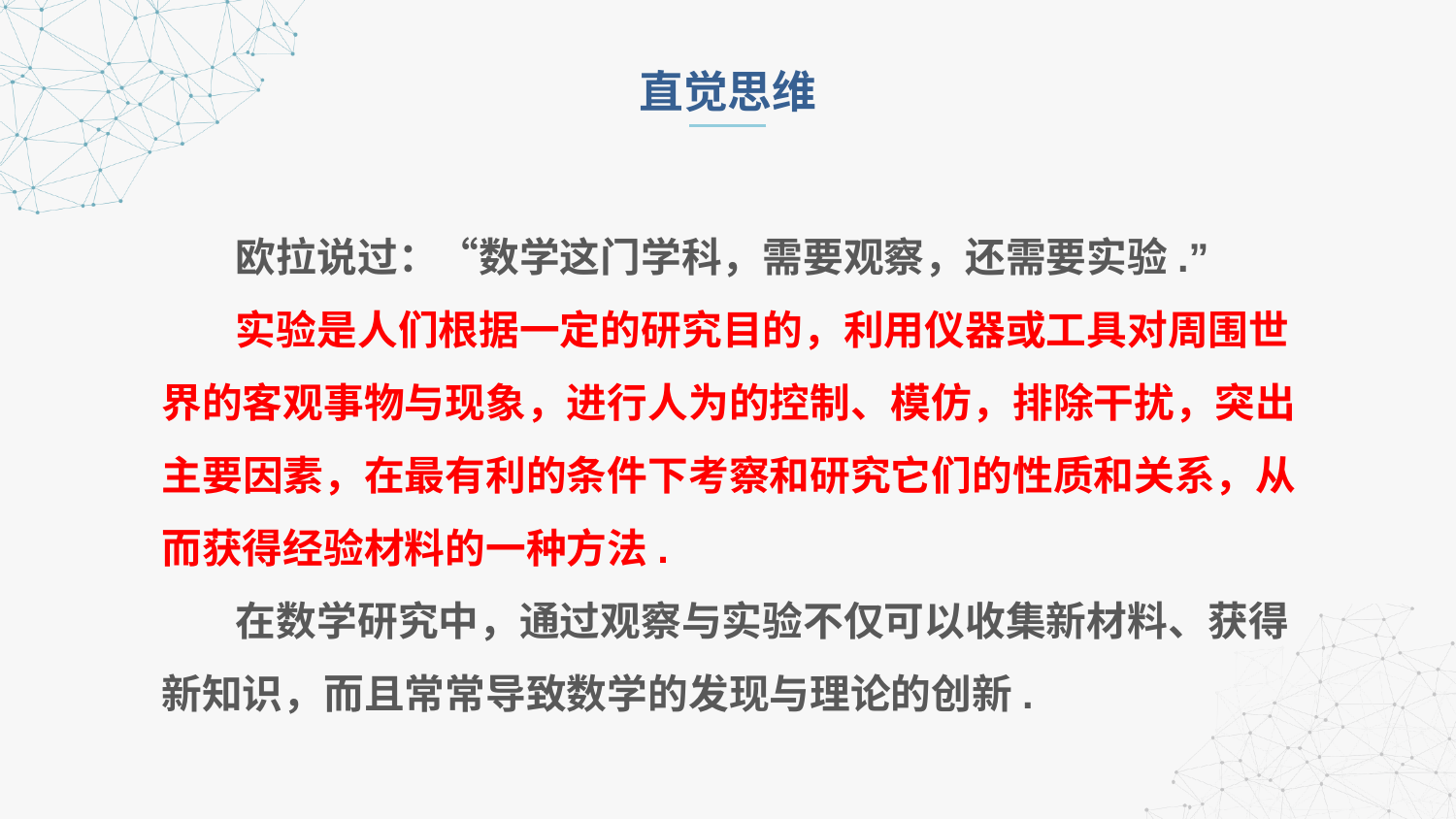

直觉思维
       欧拉说过：“数学这门学科，需要观察，还需要实验.”
       实验是人们根据一定的研究目的，利用仪器或工具对周围世界的客观事物与现象，进行人为的控制、模仿，排除干扰，突出主要因素，在最有利的条件下考察和研究它们的性质和关系，从而获得经验材料的一种方法.
       在数学研究中，通过观察与实验不仅可以收集新材料、获得新知识，而且常常导致数学的发现与理论的创新.